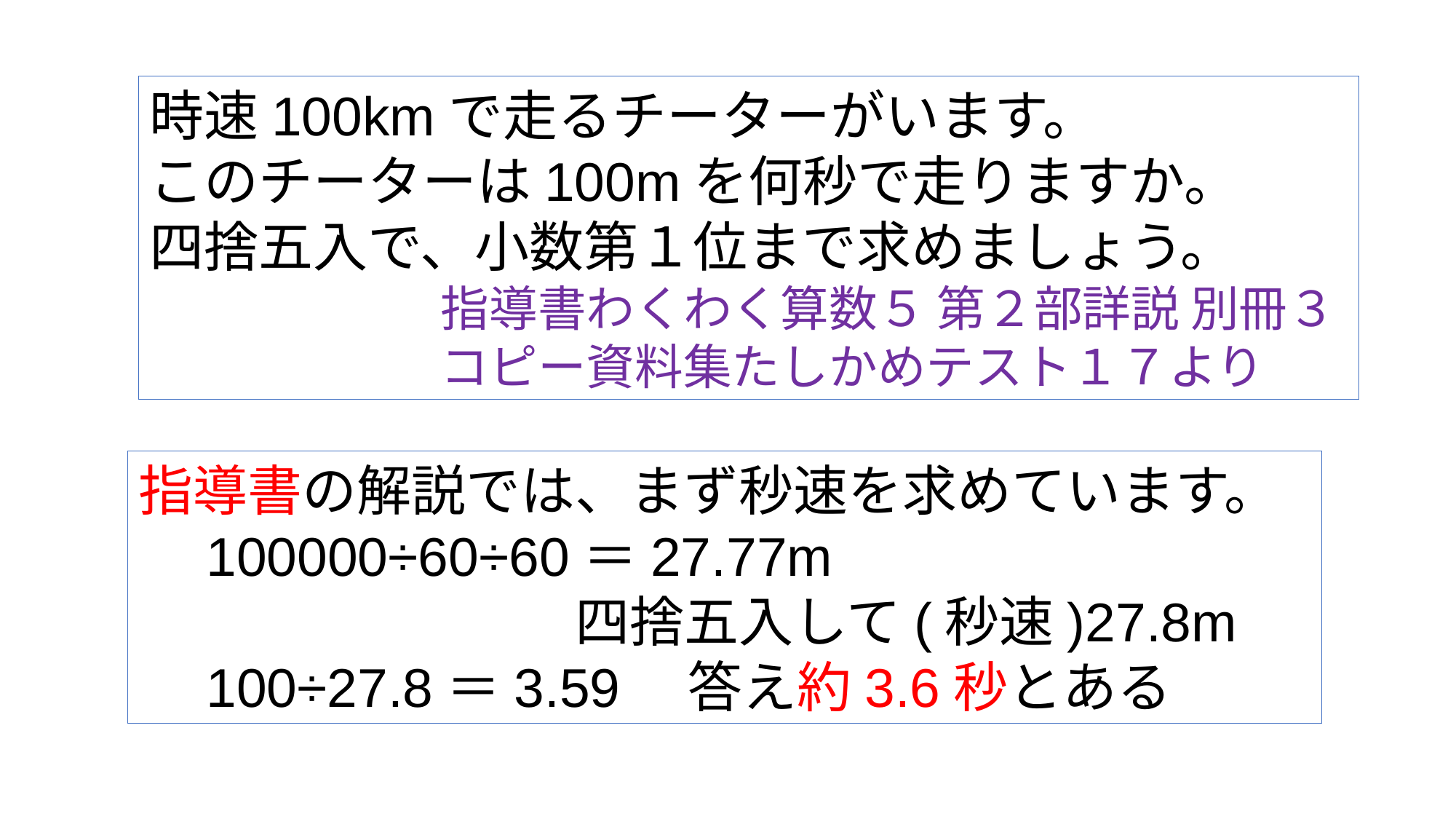

時速100kmで走るチーターがいます。
このチーターは100mを何秒で走りますか。
四捨五入で、小数第１位まで求めましょう。
　　　　　　指導書わくわく算数５ 第２部詳説 別冊３
　　　　　　コピー資料集たしかめテスト１７より
指導書の解説では、まず秒速を求めています。
　100000÷60÷60＝27.77m
　　　　　　　　四捨五入して(秒速)27.8m
　100÷27.8＝3.59　答え約3.6秒とある